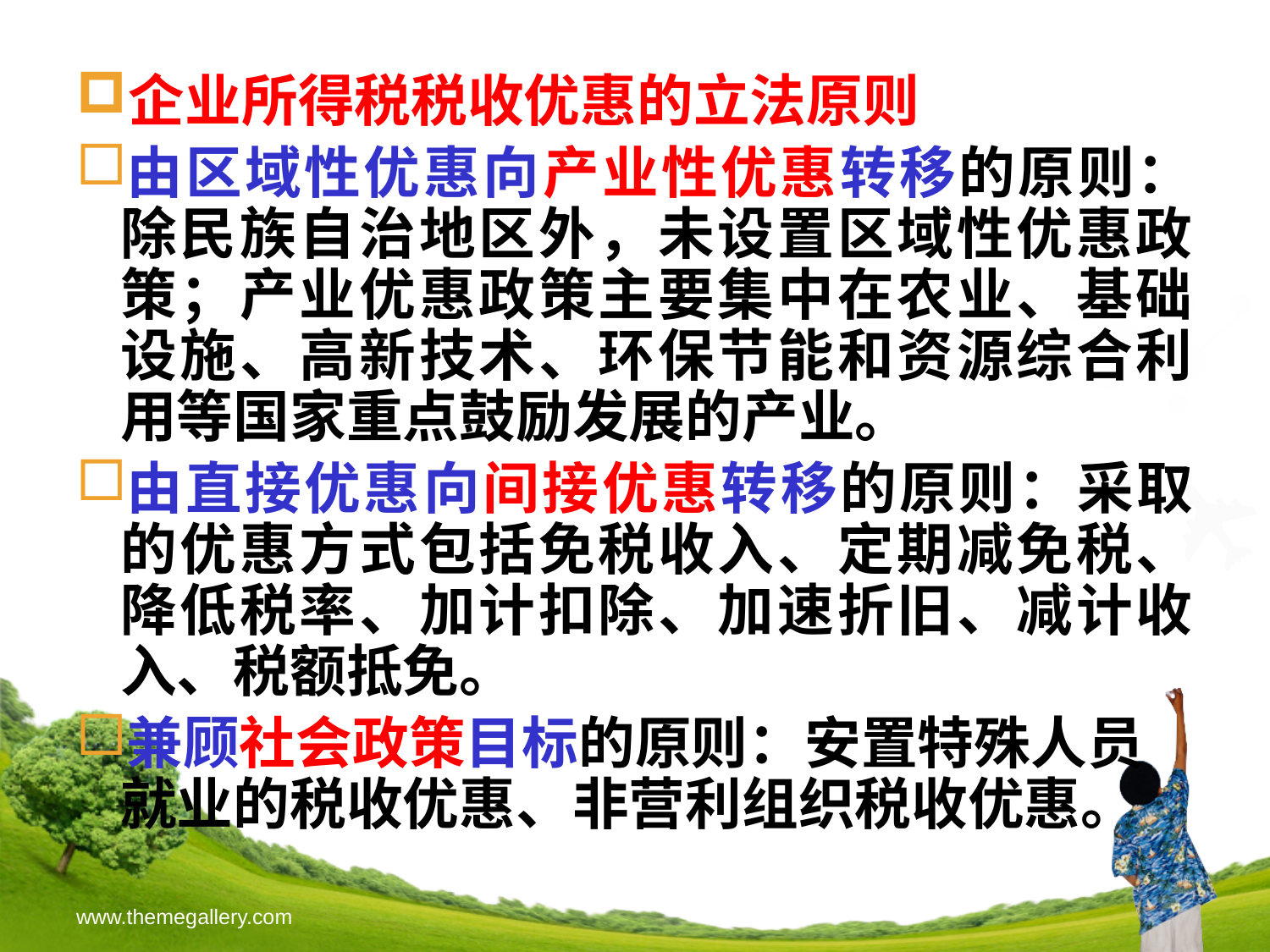

企业所得税税收优惠的立法原则
由区域性优惠向产业性优惠转移的原则：除民族自治地区外，未设置区域性优惠政策；产业优惠政策主要集中在农业、基础设施、高新技术、环保节能和资源综合利用等国家重点鼓励发展的产业。
由直接优惠向间接优惠转移的原则：采取的优惠方式包括免税收入、定期减免税、降低税率、加计扣除、加速折旧、减计收入、税额抵免。
兼顾社会政策目标的原则：安置特殊人员就业的税收优惠、非营利组织税收优惠。

www.themegallery.com